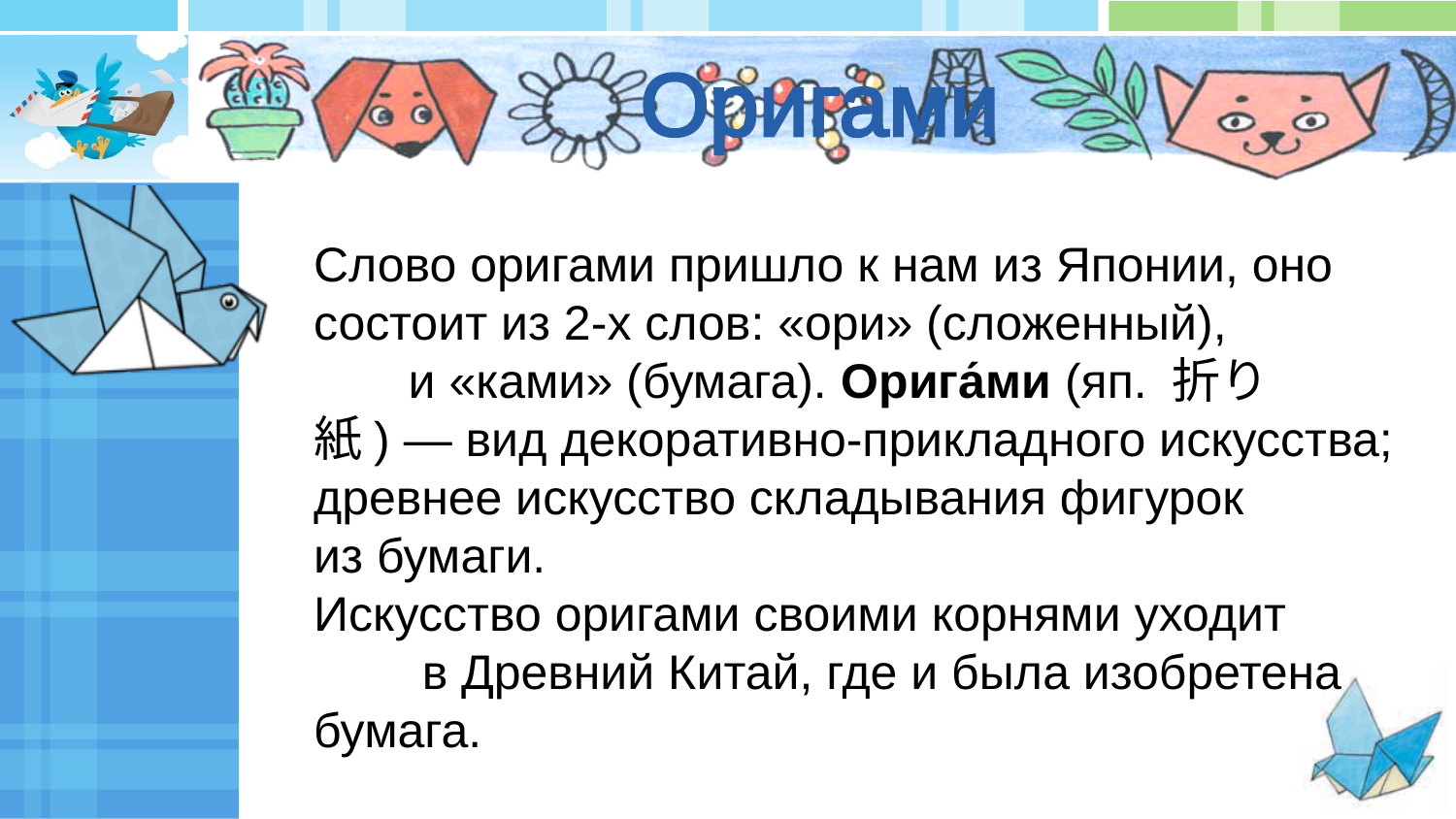

# Оригами
Слово оригами пришло к нам из Японии, оно состоит из 2-х слов: «ори» (сложенный),                    и «ками» (бумага). Орига́ми (яп. 折り紙) — вид декоративно-прикладного искусства; древнее искусство складывания фигурок из бумаги.
Искусство оригами своими корнями уходит                 в Древний Китай, где и была изобретена бумага.